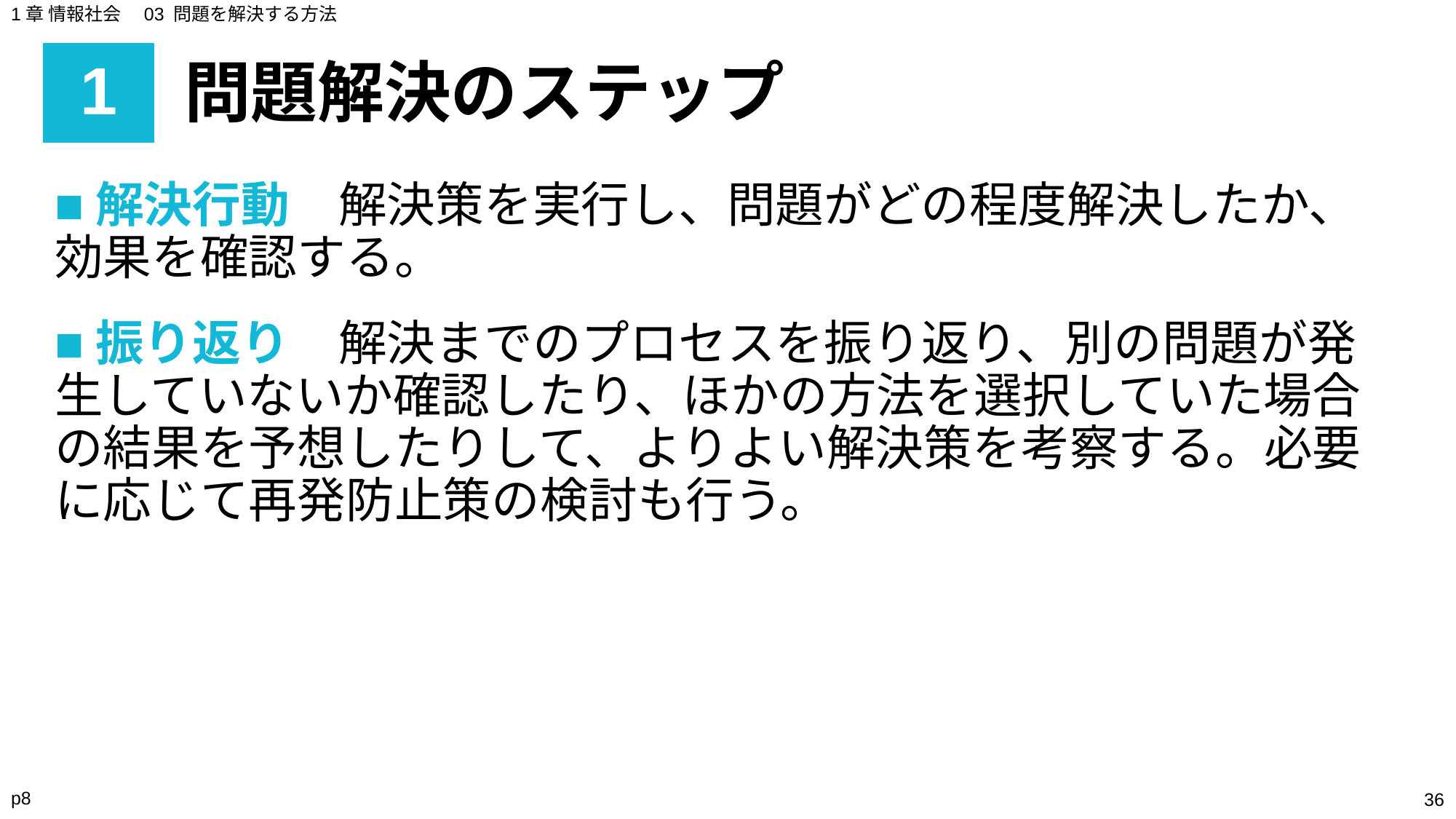

1章 情報社会　03 問題を解決する方法

# 1
問題解決のステップ
■解決行動　解決策を実行し、問題がどの程度解決したか、効果を確認する。
■振り返り　解決までのプロセスを振り返り、別の問題が発生していないか確認したり、ほかの方法を選択していた場合の結果を予想したりして、よりよい解決策を考察する。必要に応じて再発防止策の検討も行う。
p8
36